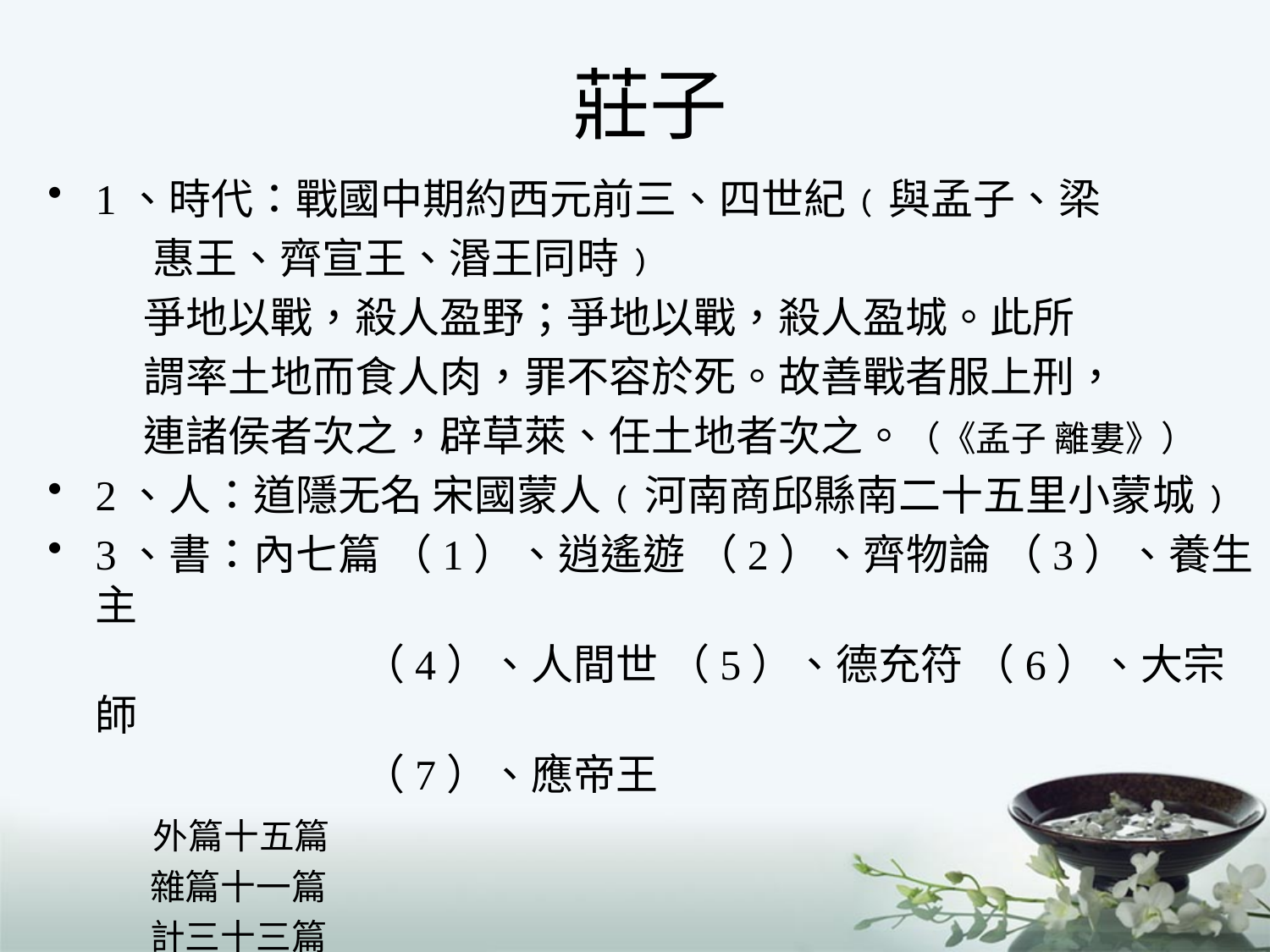

# 莊子
1、時代：戰國中期約西元前三、四世紀﹙與孟子、梁
          惠王、齊宣王、湣王同時﹚
         爭地以戰，殺人盈野；爭地以戰，殺人盈城。此所
         謂率土地而食人肉，罪不容於死。故善戰者服上刑，
         連諸侯者次之，辟草萊、任土地者次之。（《孟子 離婁》）
2、人：道隱无名 宋國蒙人﹙河南商邱縣南二十五里小蒙城﹚
3、書：內七篇 （1）、逍遙遊 （2）、齊物論 （3）、養生主
                                （4）、人間世 （5）、德充符 （6）、大宗師
                                （7）、應帝王
          外篇十五篇
            雜篇十一篇
            計三十三篇